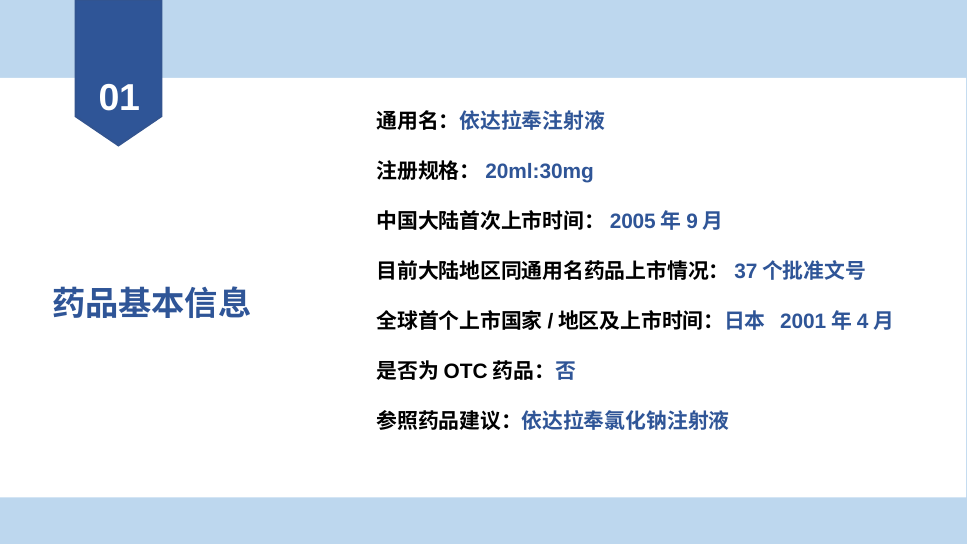

01

通用名：依达拉奉注射液

注册规格：20ml:30mg

中国大陆首次上市时间：2005年9月

目前大陆地区同通用名药品上市情况：37个批准文号

全球首个上市国家/地区及上市时间：日本  2001年4月

是否为OTC药品：否

参照药品建议：依达拉奉氯化钠注射液
药品基本信息